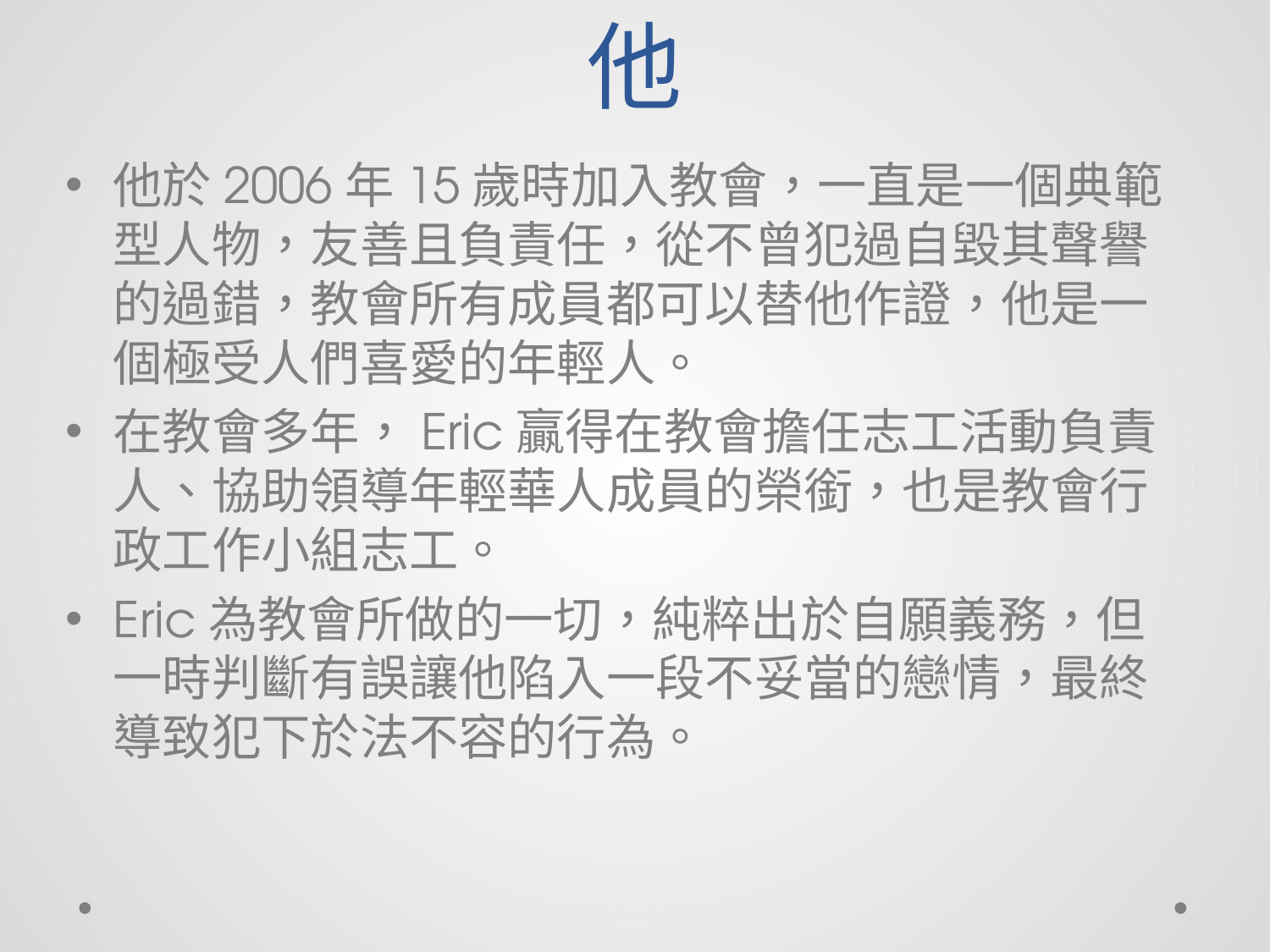

# 他
他於2006年15歲時加入教會，一直是一個典範型人物，友善且負責任，從不曾犯過自毀其聲譽的過錯，教會所有成員都可以替他作證，他是一個極受人們喜愛的年輕人。
在教會多年，Eric贏得在教會擔任志工活動負責人、協助領導年輕華人成員的榮銜，也是教會行政工作小組志工。
Eric為教會所做的一切，純粹出於自願義務，但一時判斷有誤讓他陷入一段不妥當的戀情，最終導致犯下於法不容的行為。